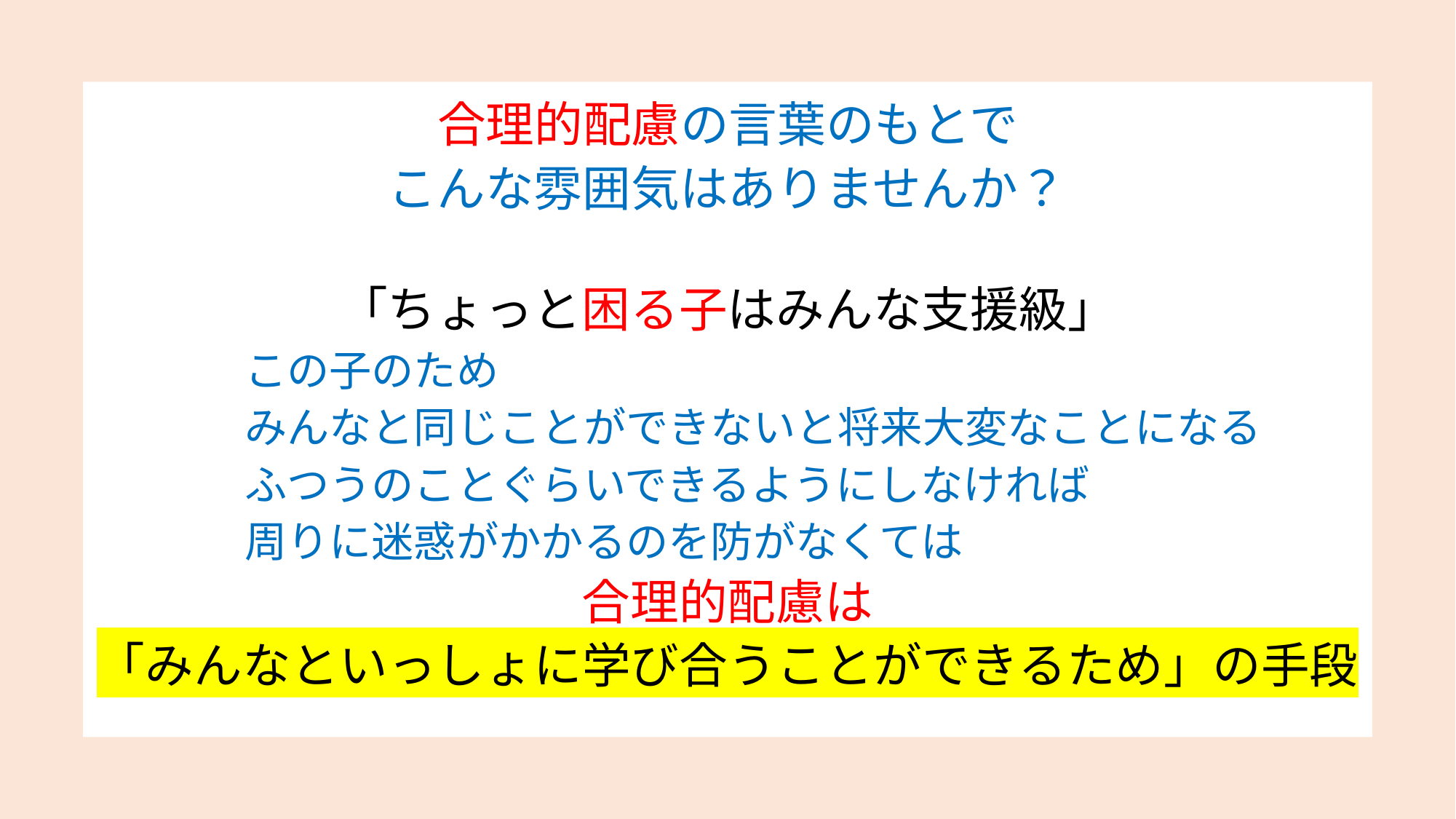

合理的配慮の言葉のもとで
こんな雰囲気はありませんか？

「ちょっと困る子はみんな支援級」
　　　　この子のため
　　　　みんなと同じことができないと将来大変なことになる
　　　　ふつうのことぐらいできるようにしなければ
　　　　周りに迷惑がかかるのを防がなくては
合理的配慮は
「みんなといっしょに学び合うことができるため」の手段